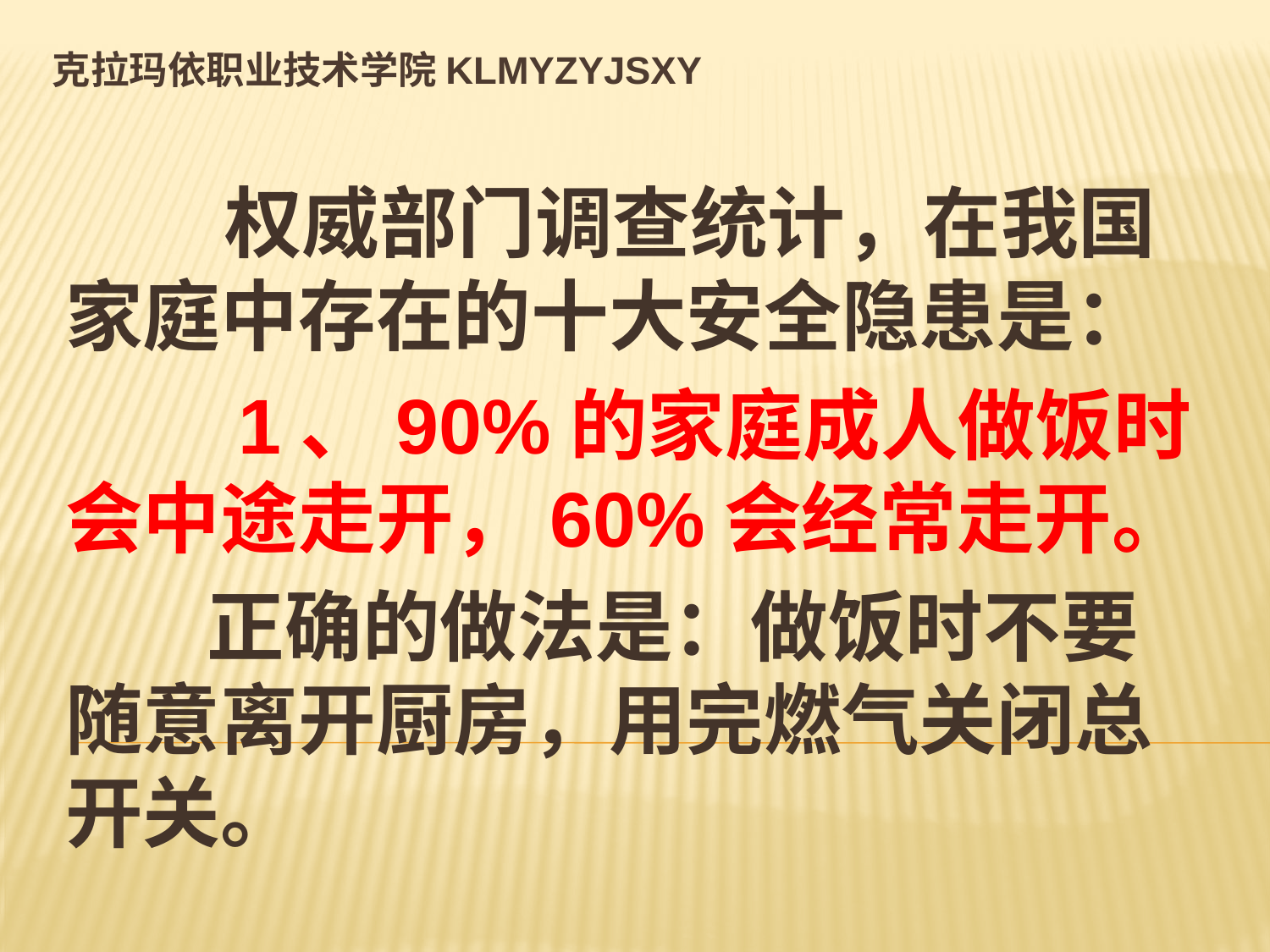

# 克拉玛依职业技术学院klmyzyjsxy
        权威部门调查统计，在我国家庭中存在的十大安全隐患是：
        1、90%的家庭成人做饭时会中途走开，60%会经常走开。
       正确的做法是：做饭时不要随意离开厨房，用完燃气关闭总开关。